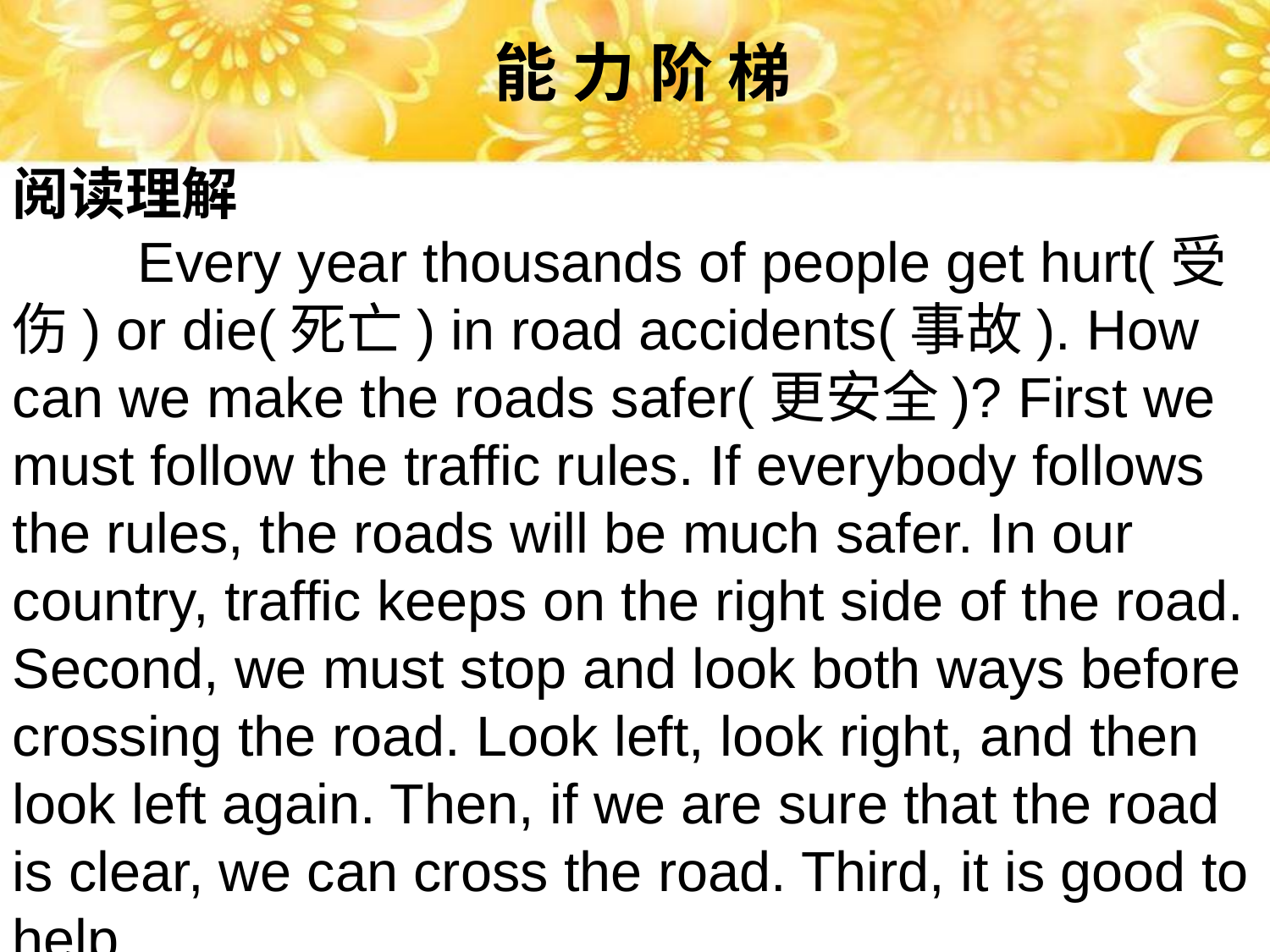

能 力 阶 梯
阅读理解
        Every year thousands of people get hurt(受伤) or die(死亡) in road accidents(事故). How can we make the roads safer(更安全)? First we must follow the traffic rules. If everybody follows the rules, the roads will be much safer. In our country, traffic keeps on the right side of the road. Second, we must stop and look both ways before crossing the road. Look left, look right, and then look left again. Then, if we are sure that the road is clear, we can cross the road. Third, it is good to help